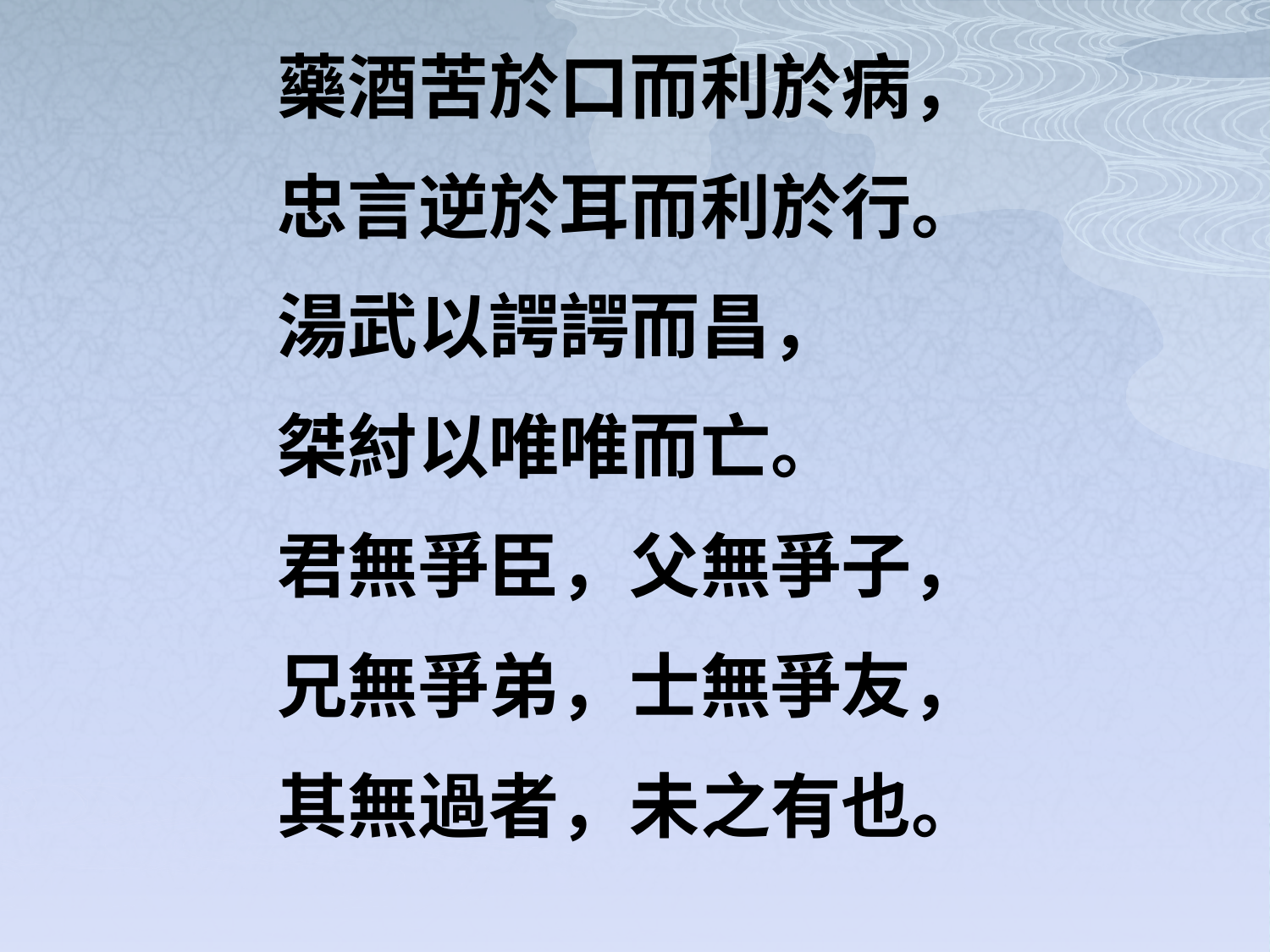

藥酒苦於口而利於病，
忠言逆於耳而利於行。
湯武以諤諤而昌，
桀紂以唯唯而亡。
君無爭臣，父無爭子，
兄無爭弟，士無爭友，
其無過者，未之有也。